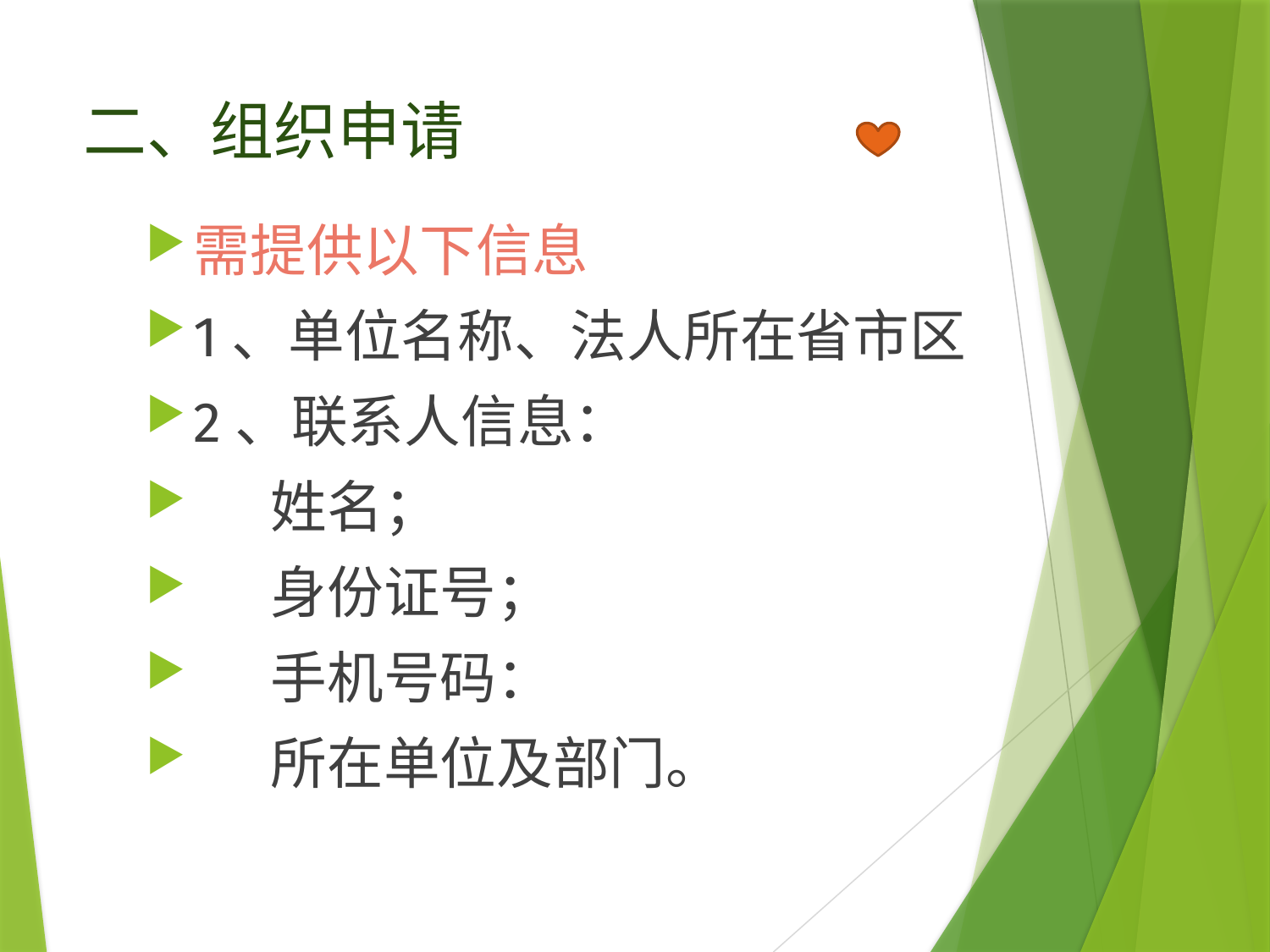

# 二、组织申请

需提供以下信息
1、单位名称、法人所在省市区
2、联系人信息：
     姓名；
     身份证号；
     手机号码：
     所在单位及部门。